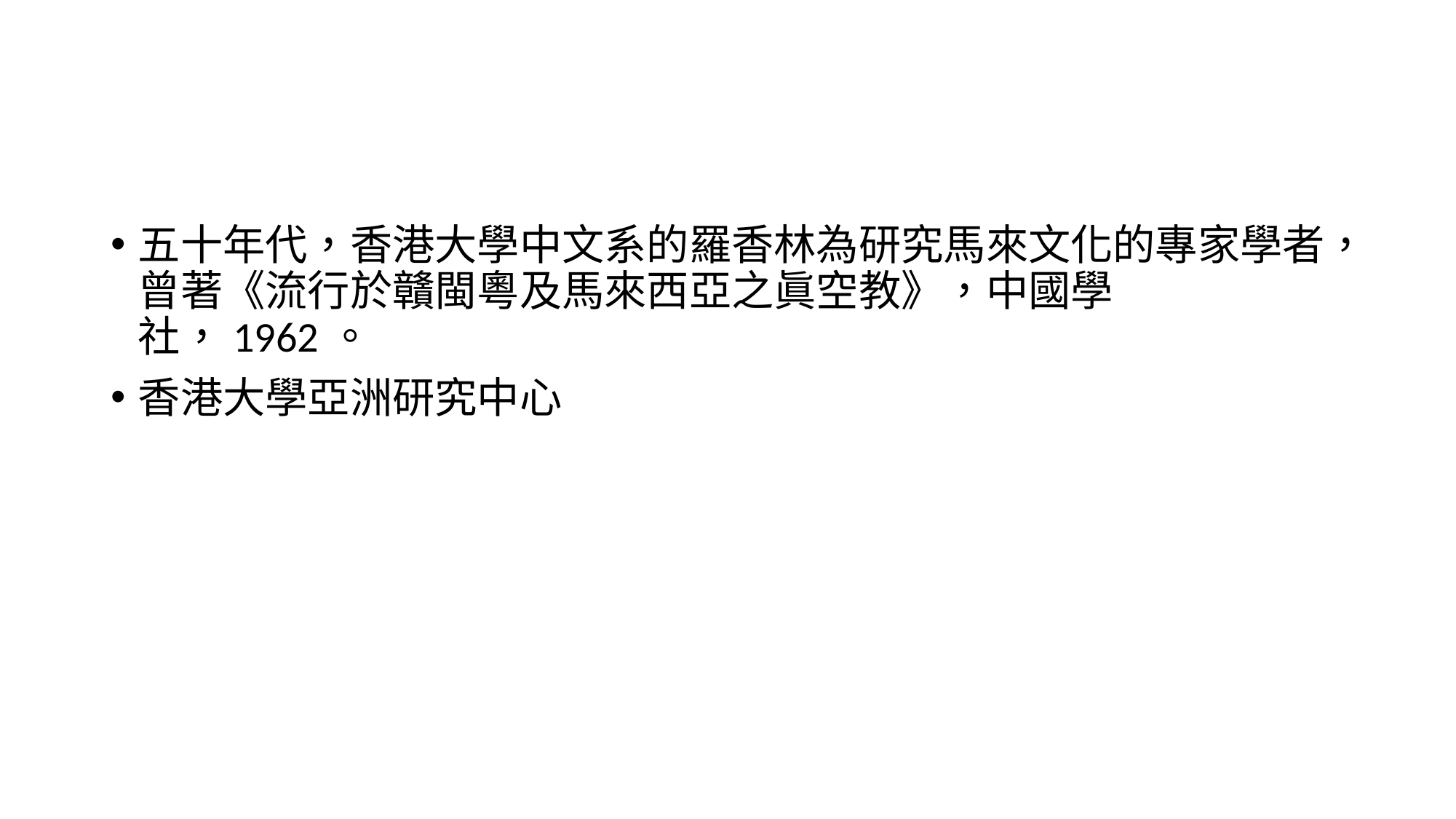

#
五十年代，香港大學中文系的羅香林為研究馬來文化的專家學者，曾著《流行於贛閩粵及馬來西亞之眞空教》，中國學社，1962。
香港大學亞洲研究中心